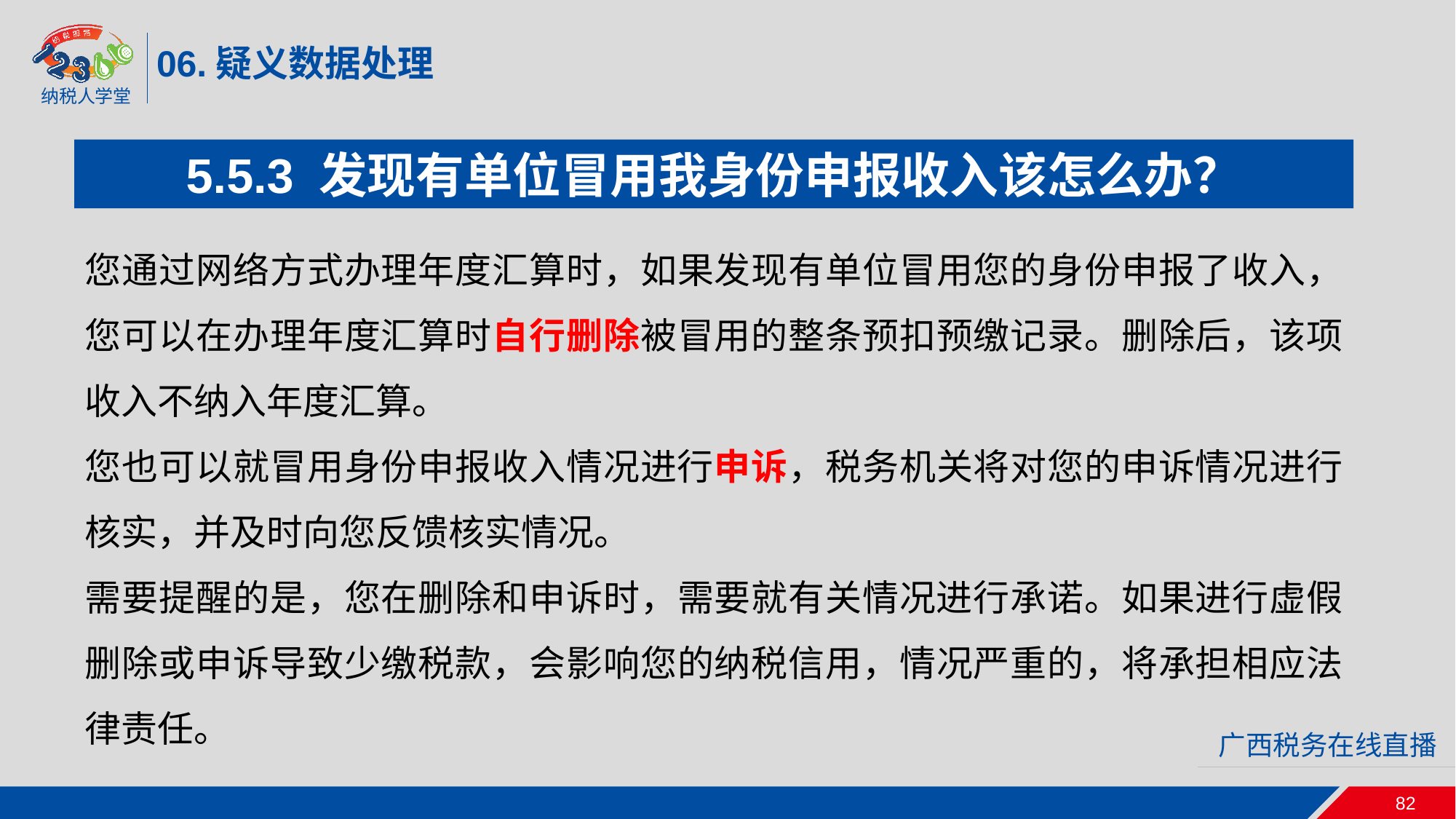

06.疑义数据处理
5.5.3 发现有单位冒用我身份申报收入该怎么办？
您通过网络方式办理年度汇算时，如果发现有单位冒用您的身份申报了收入，您可以在办理年度汇算时自行删除被冒用的整条预扣预缴记录。删除后，该项收入不纳入年度汇算。
您也可以就冒用身份申报收入情况进行申诉，税务机关将对您的申诉情况进行核实，并及时向您反馈核实情况。
需要提醒的是，您在删除和申诉时，需要就有关情况进行承诺。如果进行虚假删除或申诉导致少缴税款，会影响您的纳税信用，情况严重的，将承担相应法律责任。